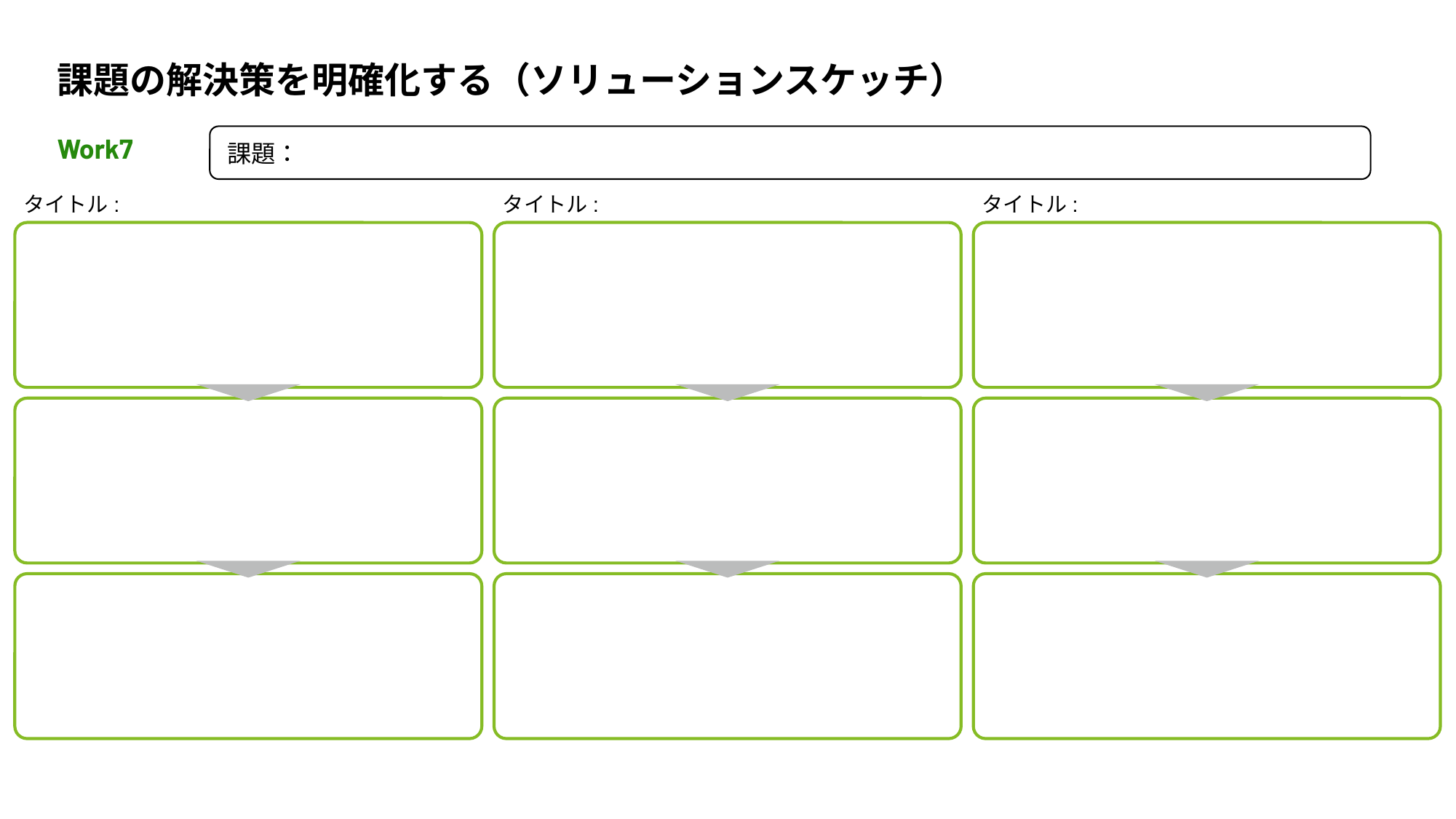

# 課題の解決策を明確化する（ソリューションスケッチ）
Work7
課題：
タイトル:
タイトル:
タイトル:

8